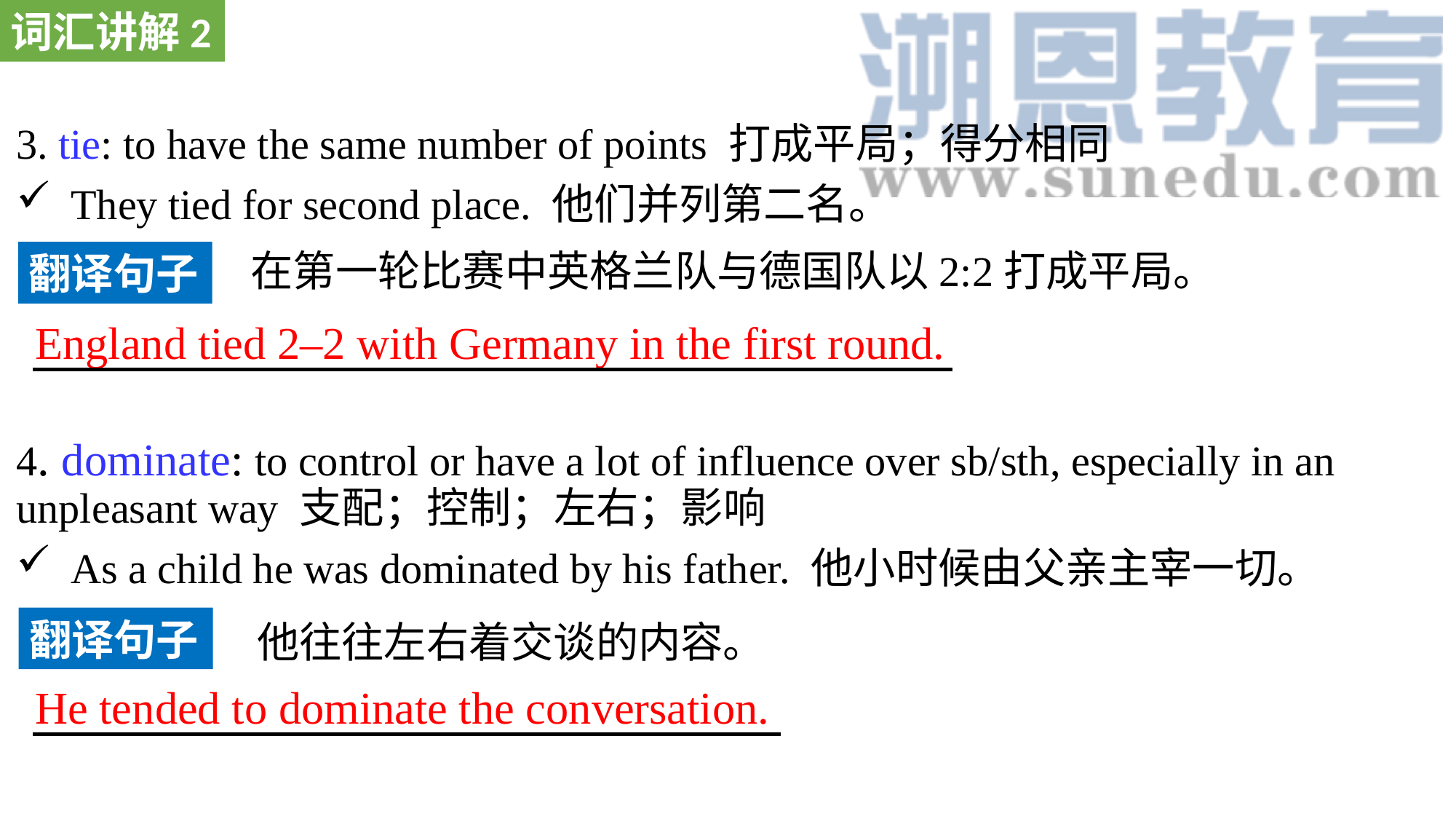

词汇讲解2
3. tie: to have the same number of points 打成平局；得分相同
They tied for second place. 他们并列第二名。

4. dominate: to control or have a lot of influence over sb/sth, especially in an unpleasant way 支配；控制；左右；影响
As a child he was dominated by his father. 他小时候由父亲主宰一切。
 在第一轮比赛中英格兰队与德国队以2:2打成平局。
翻译句子
England tied 2–2 with Germany in the first round.
翻译句子
 他往往左右着交谈的内容。
He tended to dominate the conversation.